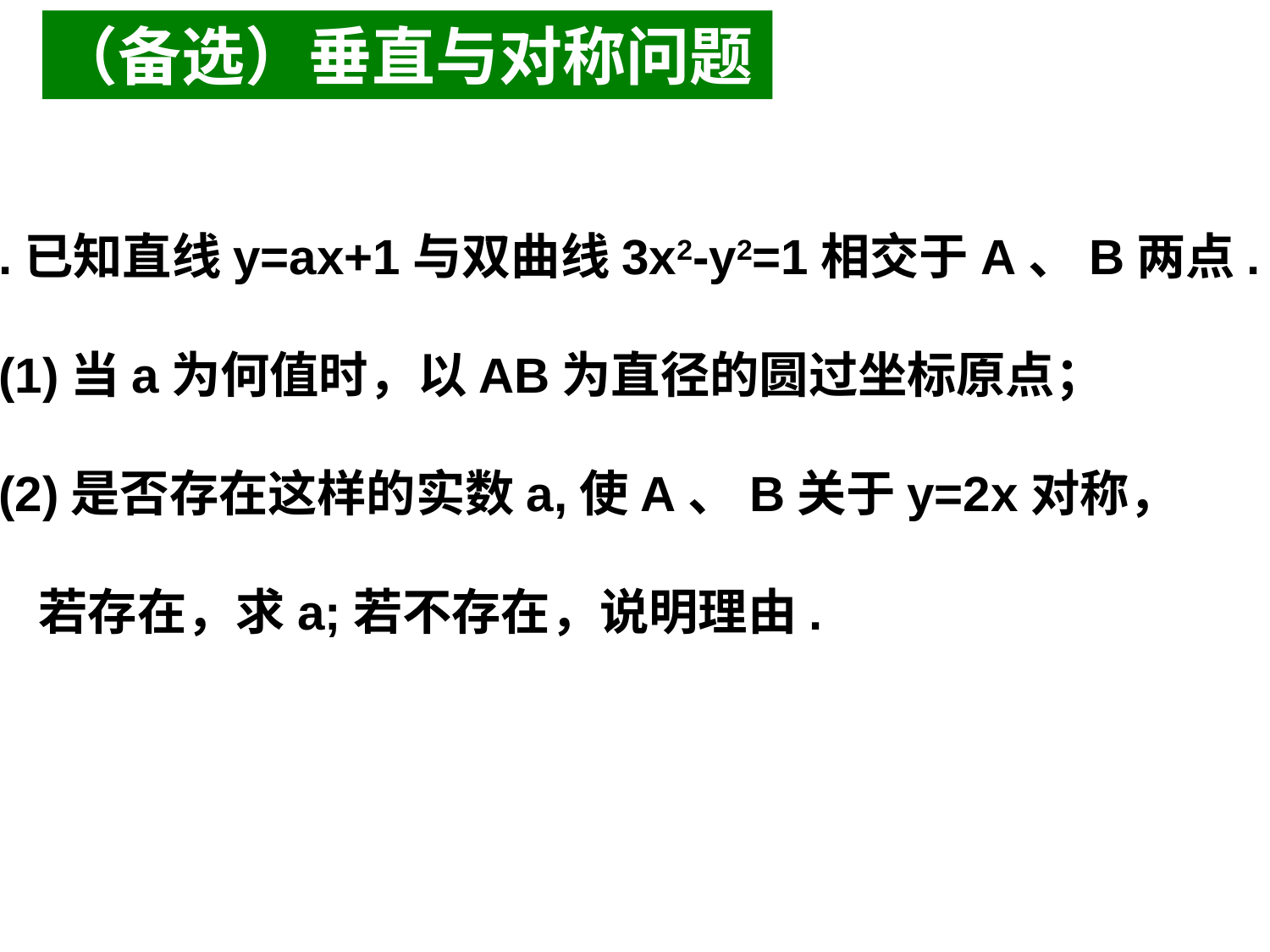

（备选）垂直与对称问题
1.已知直线y=ax+1与双曲线3x2-y2=1相交于A、B两点.

  (1)当a为何值时，以AB为直径的圆过坐标原点；

  (2)是否存在这样的实数a,使A、B关于y=2x对称，

     若存在，求a;若不存在，说明理由.